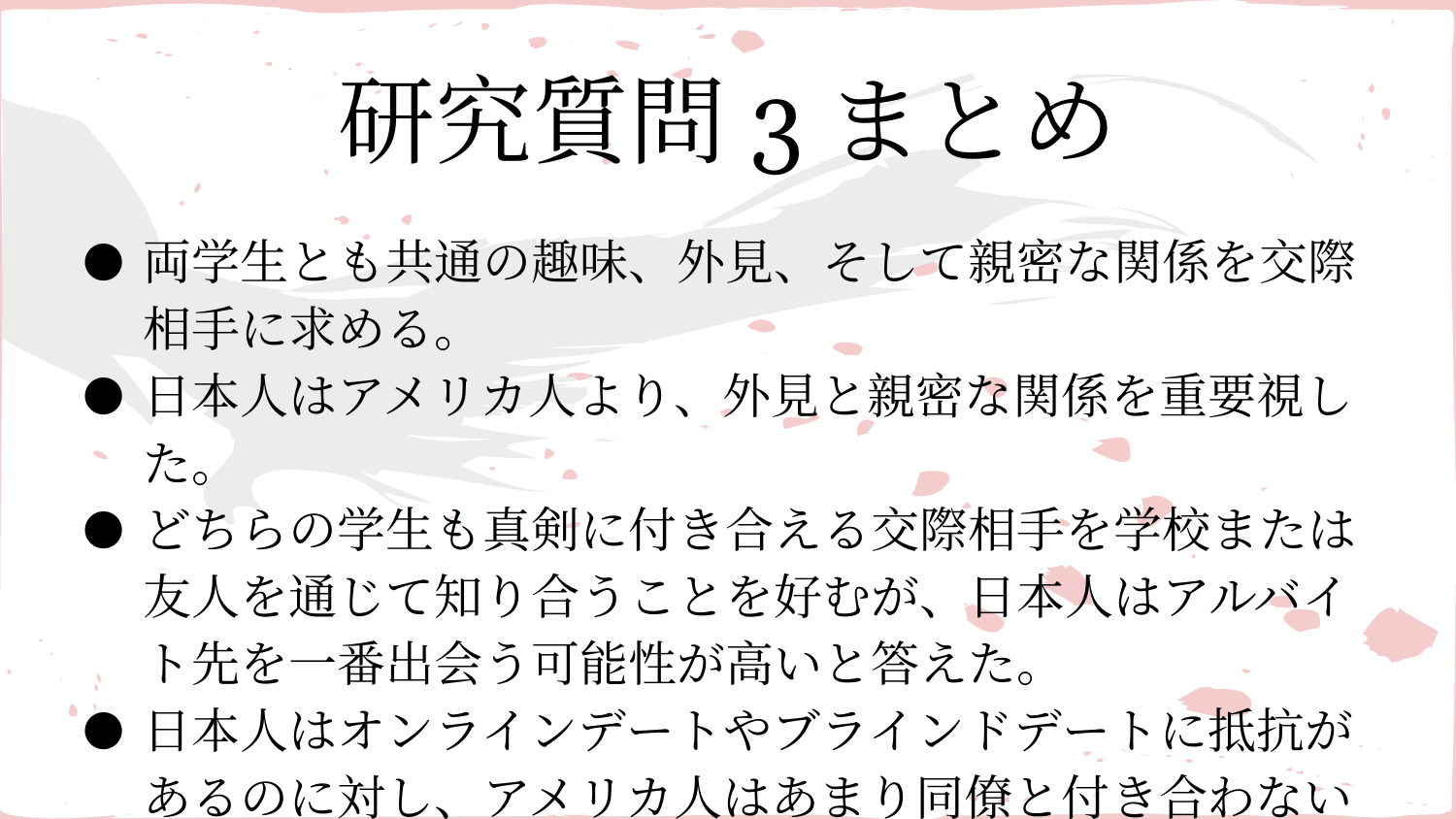

# 研究質問3まとめ
両学生とも共通の趣味、外見、そして親密な関係を交際相手に求める。
日本人はアメリカ人より、外見と親密な関係を重要視した。
どちらの学生も真剣に付き合える交際相手を学校または友人を通じて知り合うことを好むが、日本人はアルバイト先を一番出会う可能性が高いと答えた。
日本人はオンラインデートやブラインドデートに抵抗があるのに対し、アメリカ人はあまり同僚と付き合わないと回答した。